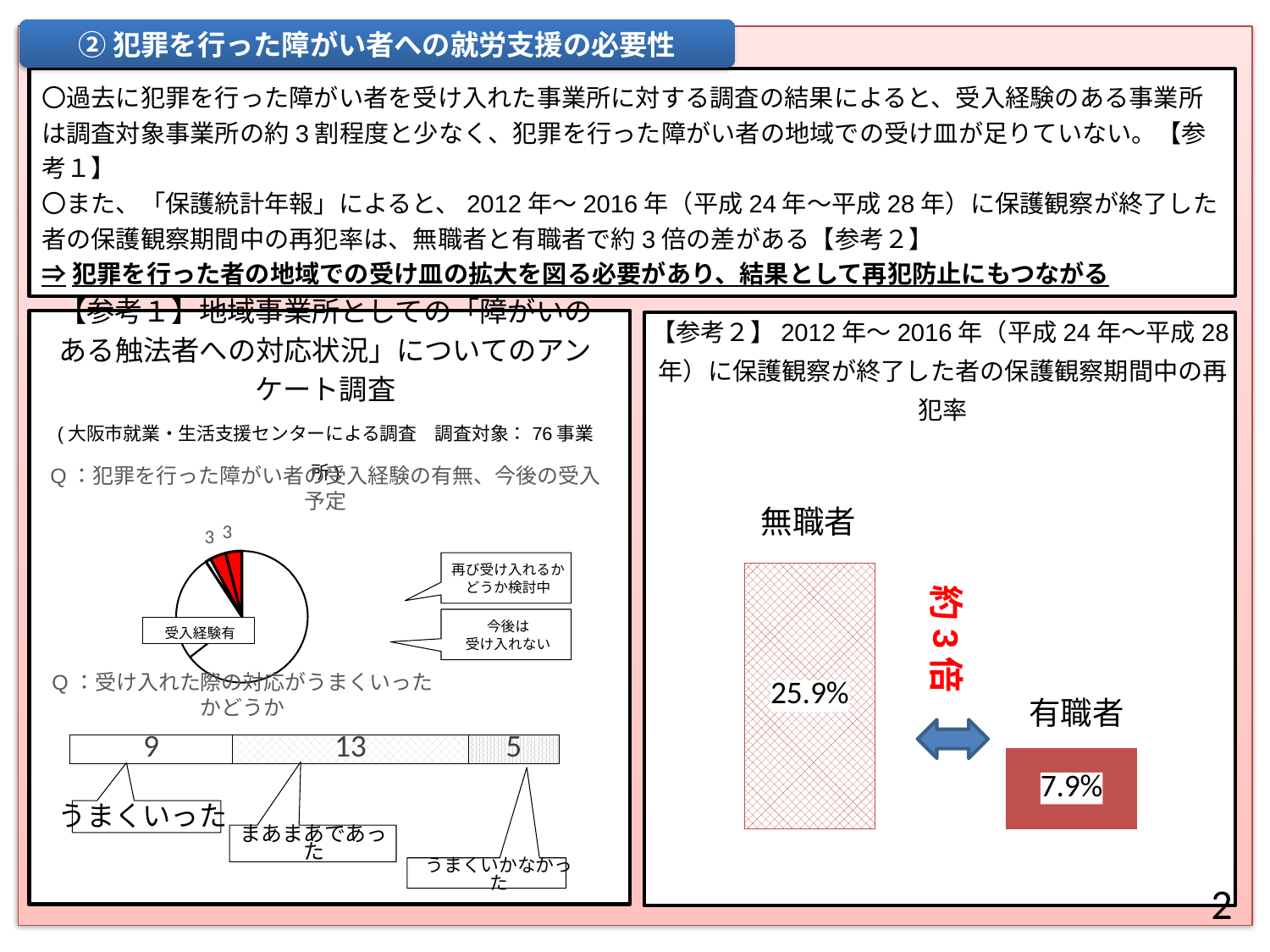

②犯罪を行った障がい者への就労支援の必要性

〇過去に犯罪を行った障がい者を受け入れた事業所に対する調査の結果によると、受入経験のある事業所は調査対象事業所の約3割程度と少なく、犯罪を行った障がい者の地域での受け皿が足りていない。【参考１】
〇また、「保護統計年報」によると、2012年～2016年（平成24年～平成28年）に保護観察が終了した者の保護観察期間中の再犯率は、無職者と有職者で約3倍の差がある【参考２】
⇒犯罪を行った者の地域での受け皿の拡大を図る必要があり、結果として再犯防止にもつながる

【参考２】2012年～2016年（平成24年～平成28年）に保護観察が終了した者の保護観察期間中の再犯率
【参考１】地域事業所としての「障がいのある触法者への対応状況」についてのアンケート調査
(大阪市就業・生活支援センターによる調査　調査対象：76事業所)
Q：犯罪を行った障がい者の受入経験の有無、今後の受入予定
無職者

[unsupported chart]

再び受け入れるか
どうか検討中

今後は
受け入れない
受入経験有

### Chart

| Category | 無職者 | 有職者 |
|---|---|---|
| 分類 1 | 0.259 | 0.079 |
約3倍

Q：受け入れた際の対応がうまくいったかどうか

### Chart

| Category | うまくいった | まあまあ | うまくいかなかった |
|---|---|---|---|
有職者
うまくいった

まあまあであった

うまくいかなかった

2